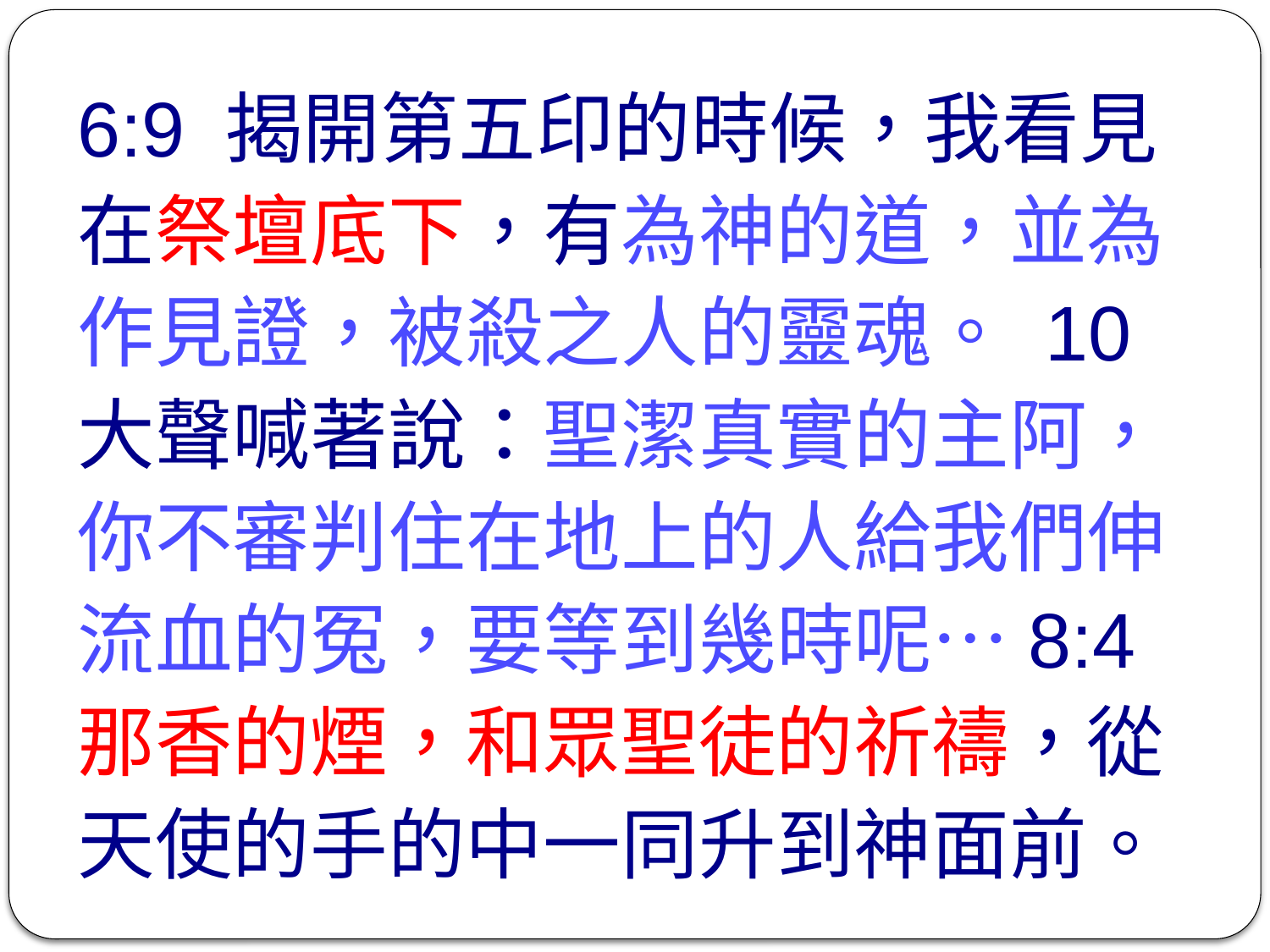

6:9 揭開第五印的時候，我看見在祭壇底下，有為神的道，並為作見證，被殺之人的靈魂。 10 大聲喊著說：聖潔真實的主阿，你不審判住在地上的人給我們伸流血的冤，要等到幾時呢…8:4 那香的煙，和眾聖徒的祈禱，從天使的手的中一同升到神面前。